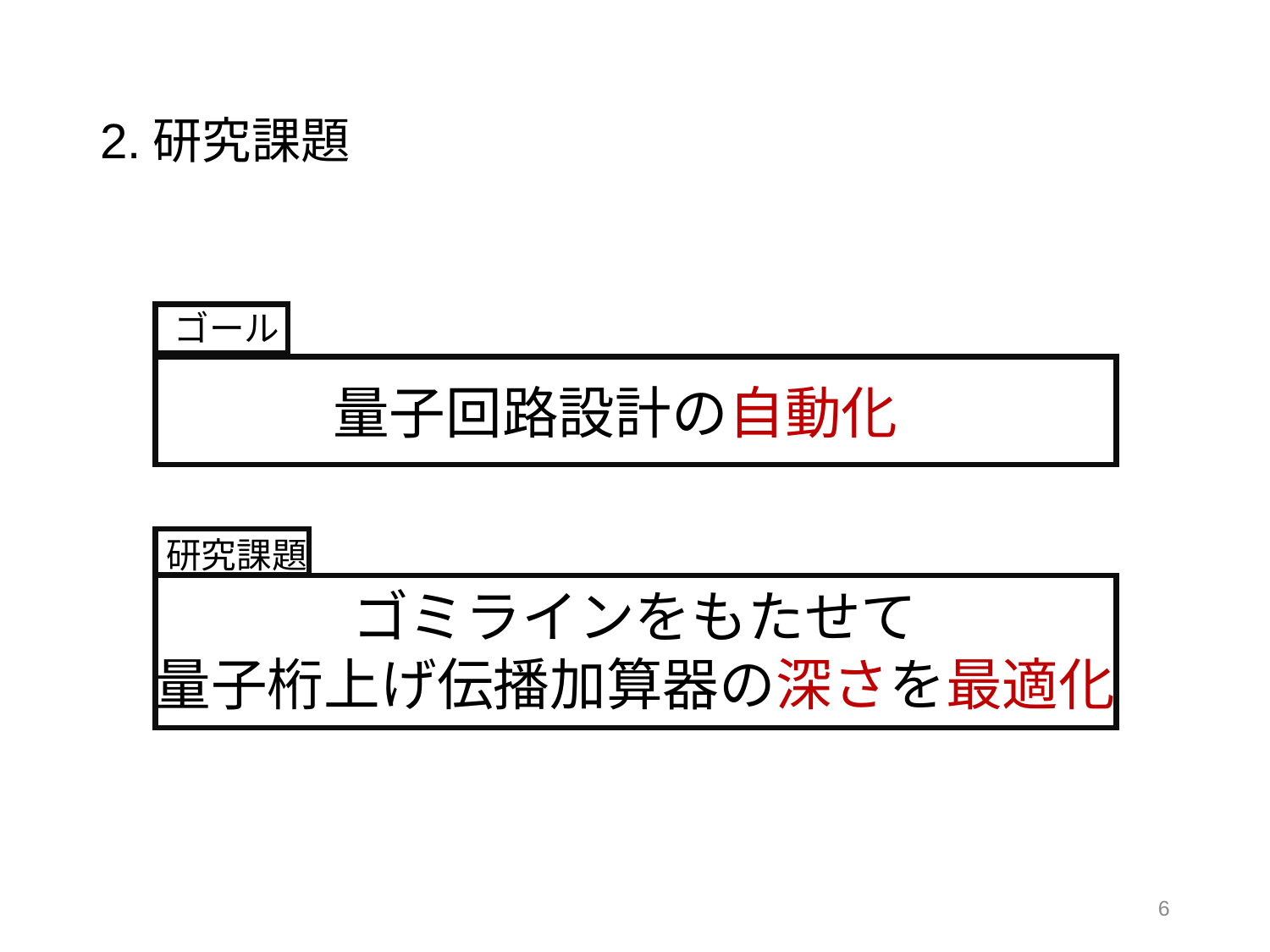

# 2.研究課題
ゴール

量子回路設計の自動化

研究課題

ゴミラインをもたせて
量子桁上げ伝播加算器の深さを最適化

6